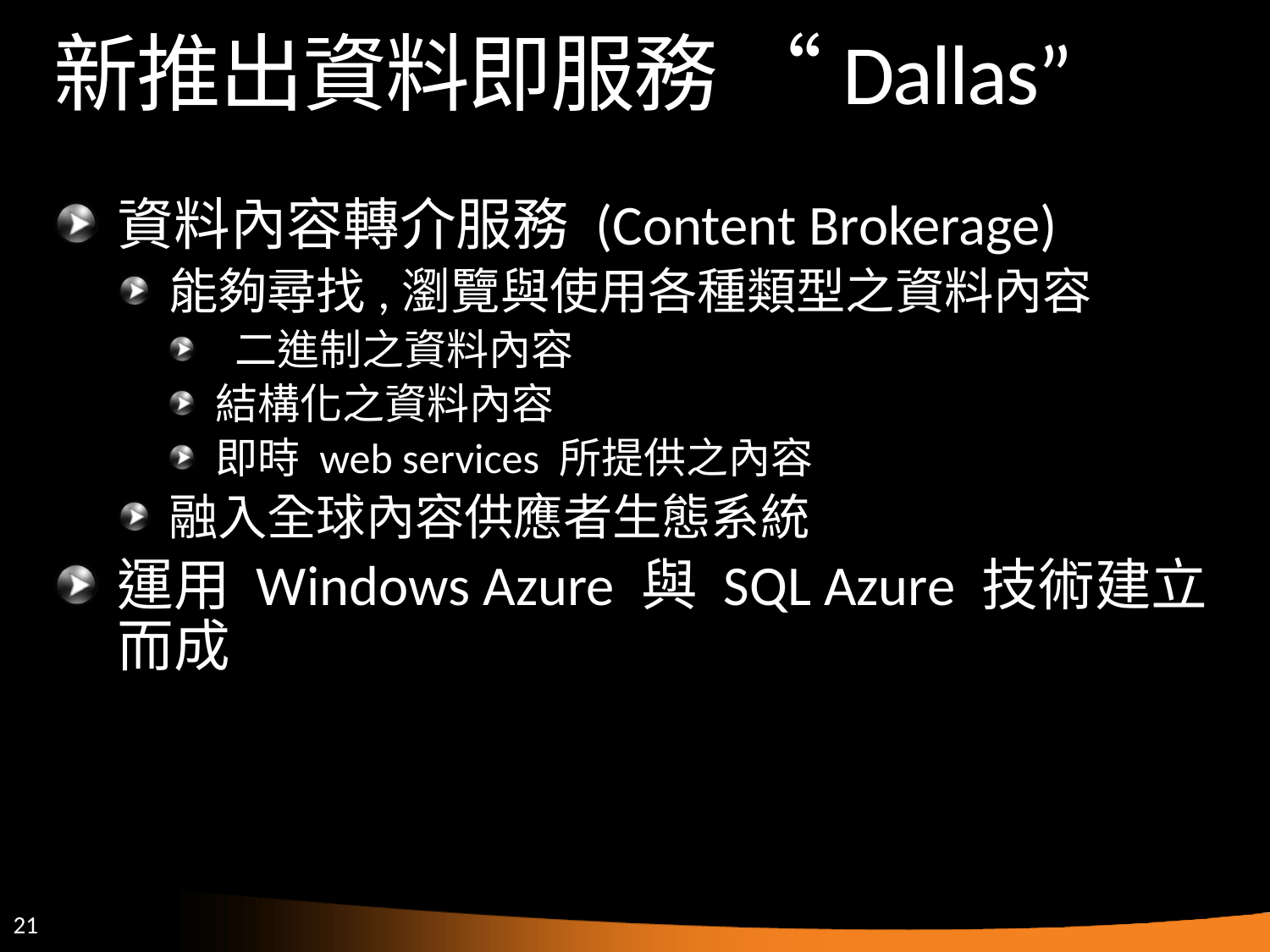

# 新推出資料即服務 “Dallas”
資料內容轉介服務 (Content Brokerage)
能夠尋找,瀏覽與使用各種類型之資料內容
 二進制之資料內容
結構化之資料內容
即時 web services 所提供之內容
融入全球內容供應者生態系統
運用 Windows Azure 與 SQL Azure 技術建立而成